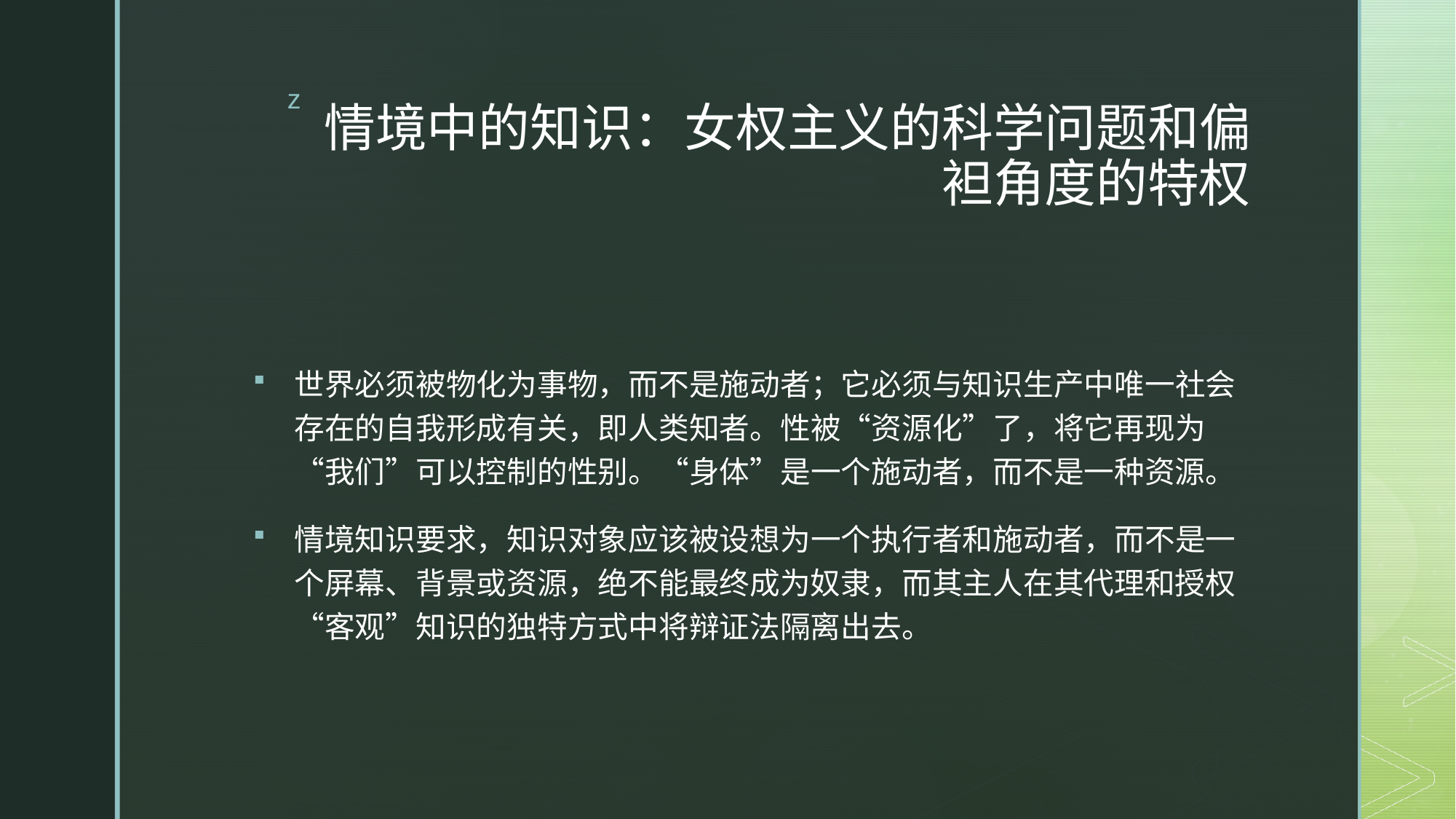

# 情境中的知识：女权主义的科学问题和偏袒角度的特权
世界必须被物化为事物，而不是施动者；它必须与知识生产中唯一社会存在的自我形成有关，即人类知者。性被“资源化”了，将它再现为“我们”可以控制的性别。“身体”是一个施动者，而不是一种资源。
情境知识要求，知识对象应该被设想为一个执行者和施动者，而不是一个屏幕、背景或资源，绝不能最终成为奴隶，而其主人在其代理和授权“客观”知识的独特方式中将辩证法隔离出去。